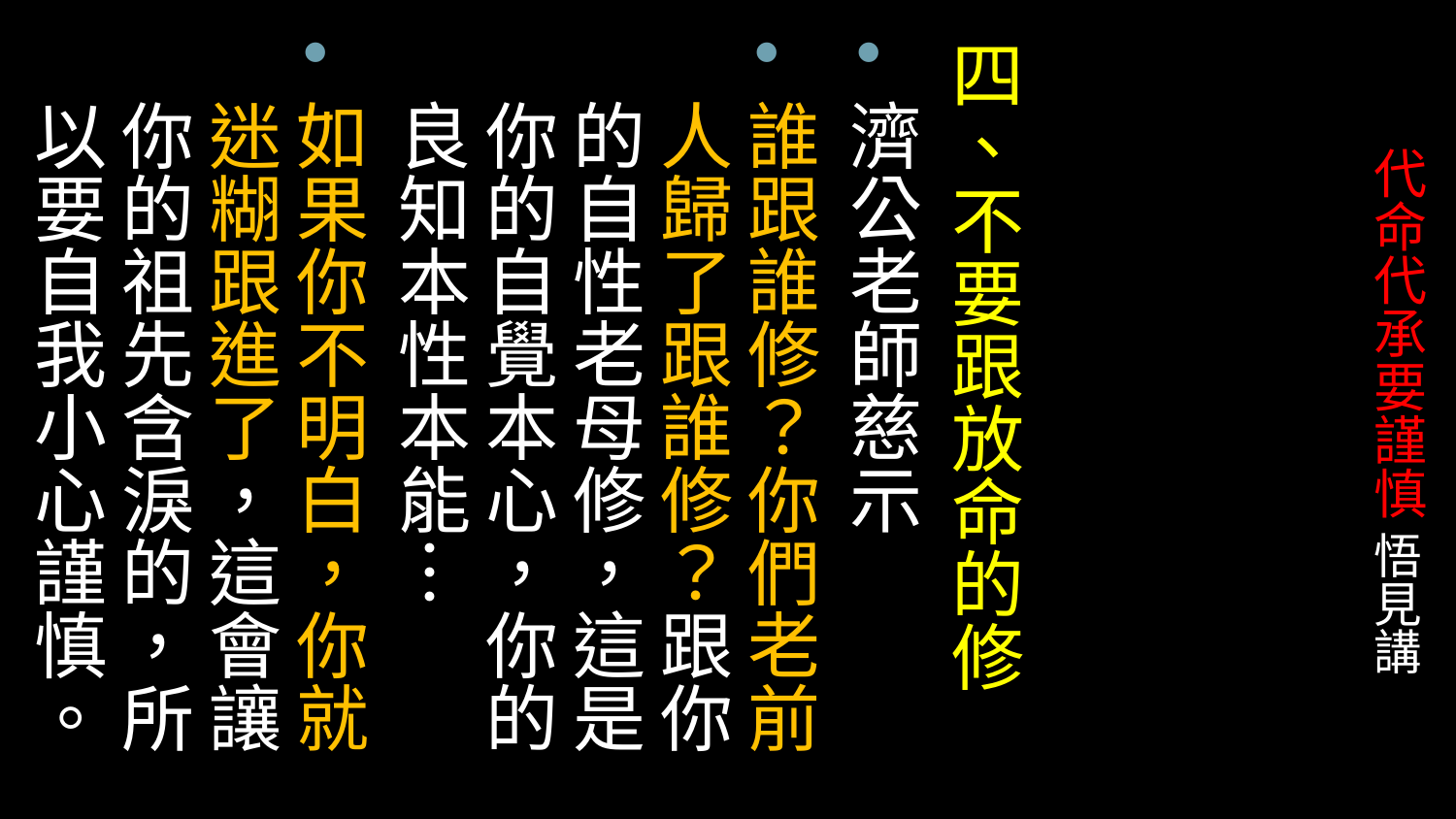

四、不要跟放命的修
濟公老師慈示
誰跟誰修？你們老前人歸了跟誰修？跟你的自性老母修，這是你的自覺本心，你的良知本性本能…
如果你不明白，你就迷糊跟進了，這會讓你的祖先含淚的，所以要自我小心謹慎。
# 代命代承要謹慎 悟見講